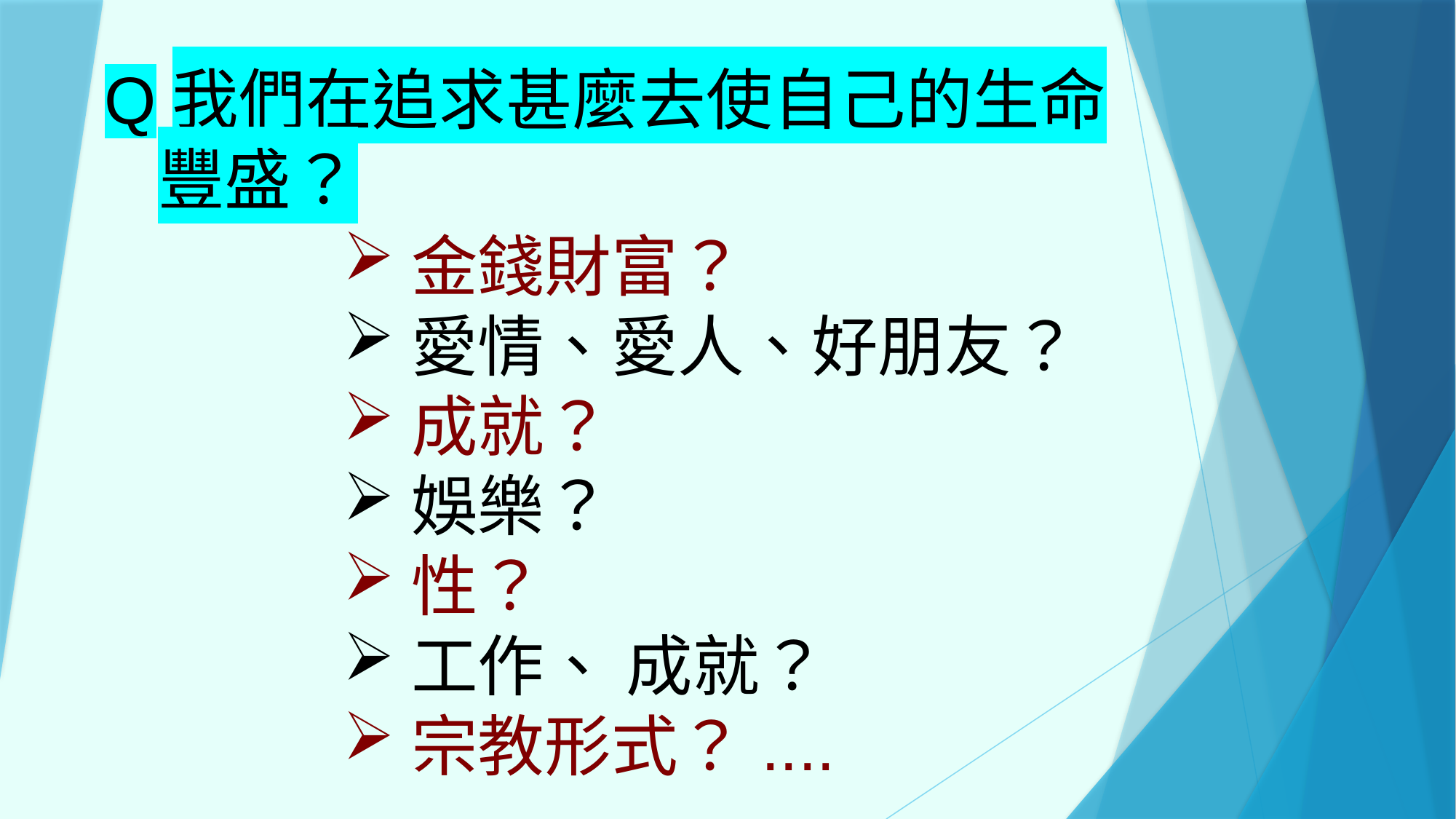

Q我們在追求甚麼去使自己的生命豐盛？
金錢財富？
愛情、愛人、好朋友？
成就？
娛樂？
性？
工作、 成就？
宗教形式？....